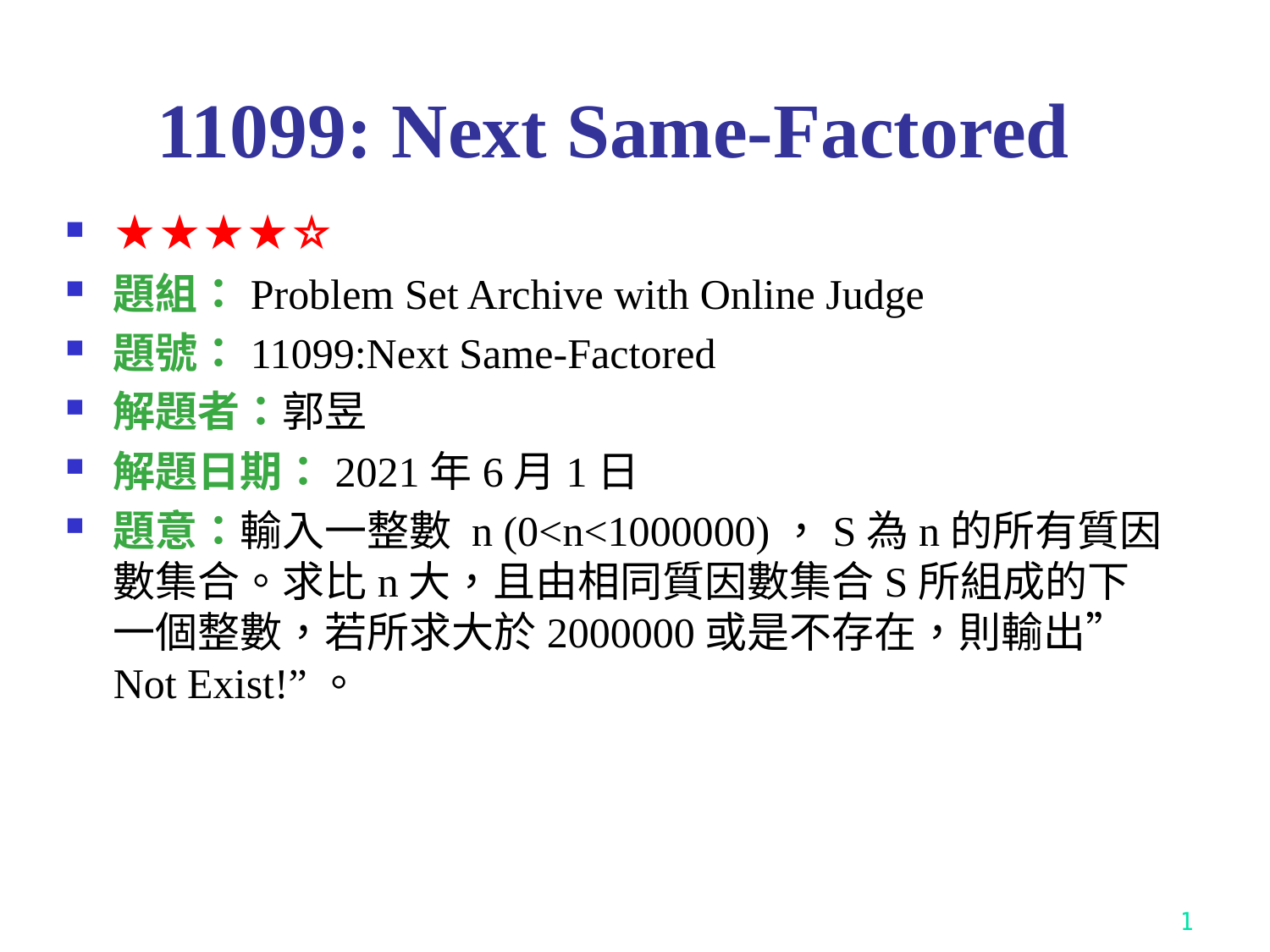

# 11099: Next Same-Factored
★★★★☆
題組：Problem Set Archive with Online Judge
題號：11099:Next Same-Factored
解題者：郭昱
解題日期：2021年6月1日
題意：輸入一整數 n (0<n<1000000)，S為n的所有質因數集合。求比n大，且由相同質因數集合S所組成的下一個整數，若所求大於2000000或是不存在，則輸出”Not Exist!”。
1